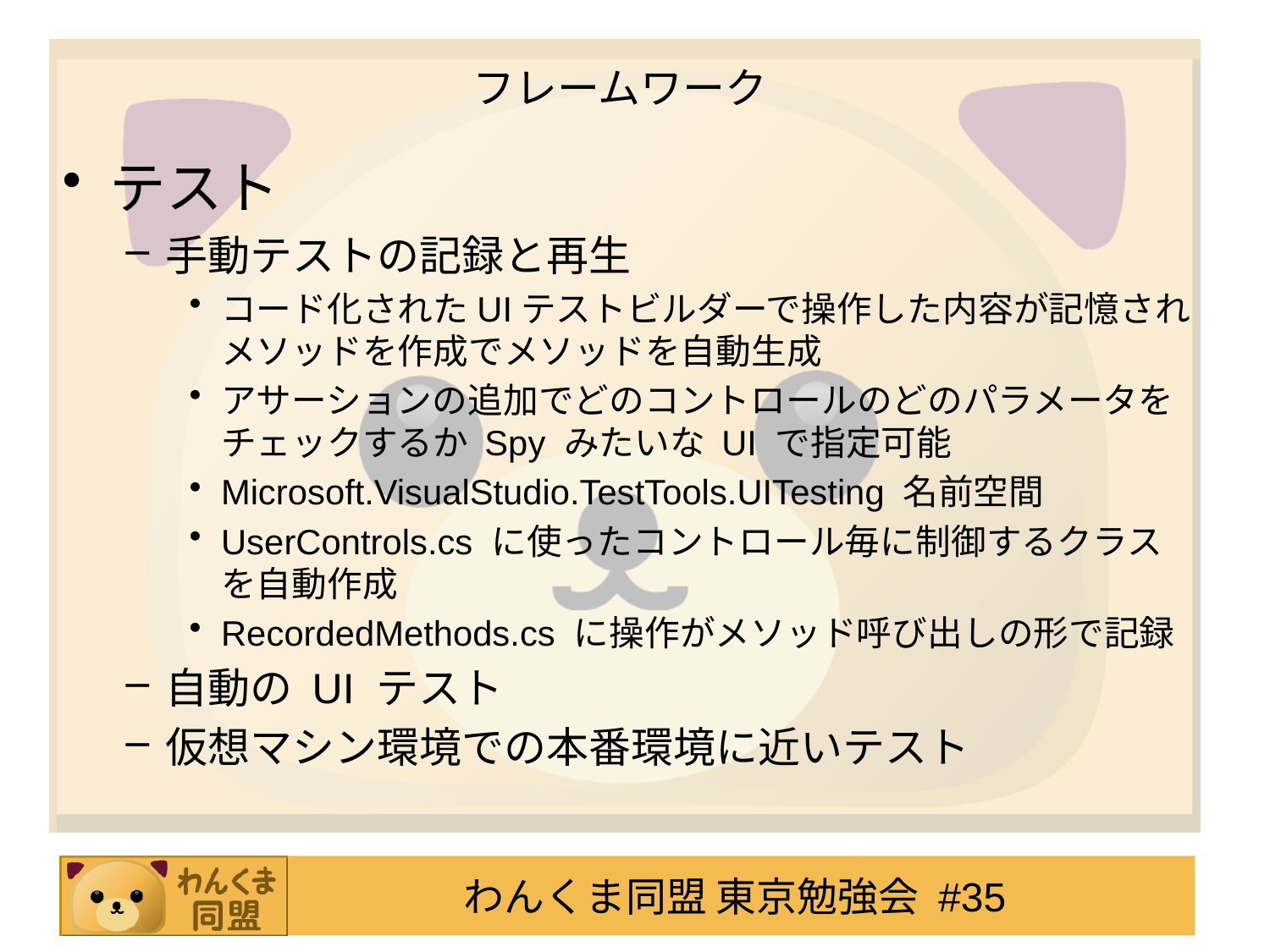

# フレームワーク
テスト
手動テストの記録と再生
コード化されたUIテストビルダーで操作した内容が記憶されメソッドを作成でメソッドを自動生成
アサーションの追加でどのコントロールのどのパラメータをチェックするか Spy みたいな UI で指定可能
Microsoft.VisualStudio.TestTools.UITesting 名前空間
UserControls.cs に使ったコントロール毎に制御するクラスを自動作成
RecordedMethods.cs に操作がメソッド呼び出しの形で記録
自動の UI テスト
仮想マシン環境での本番環境に近いテスト